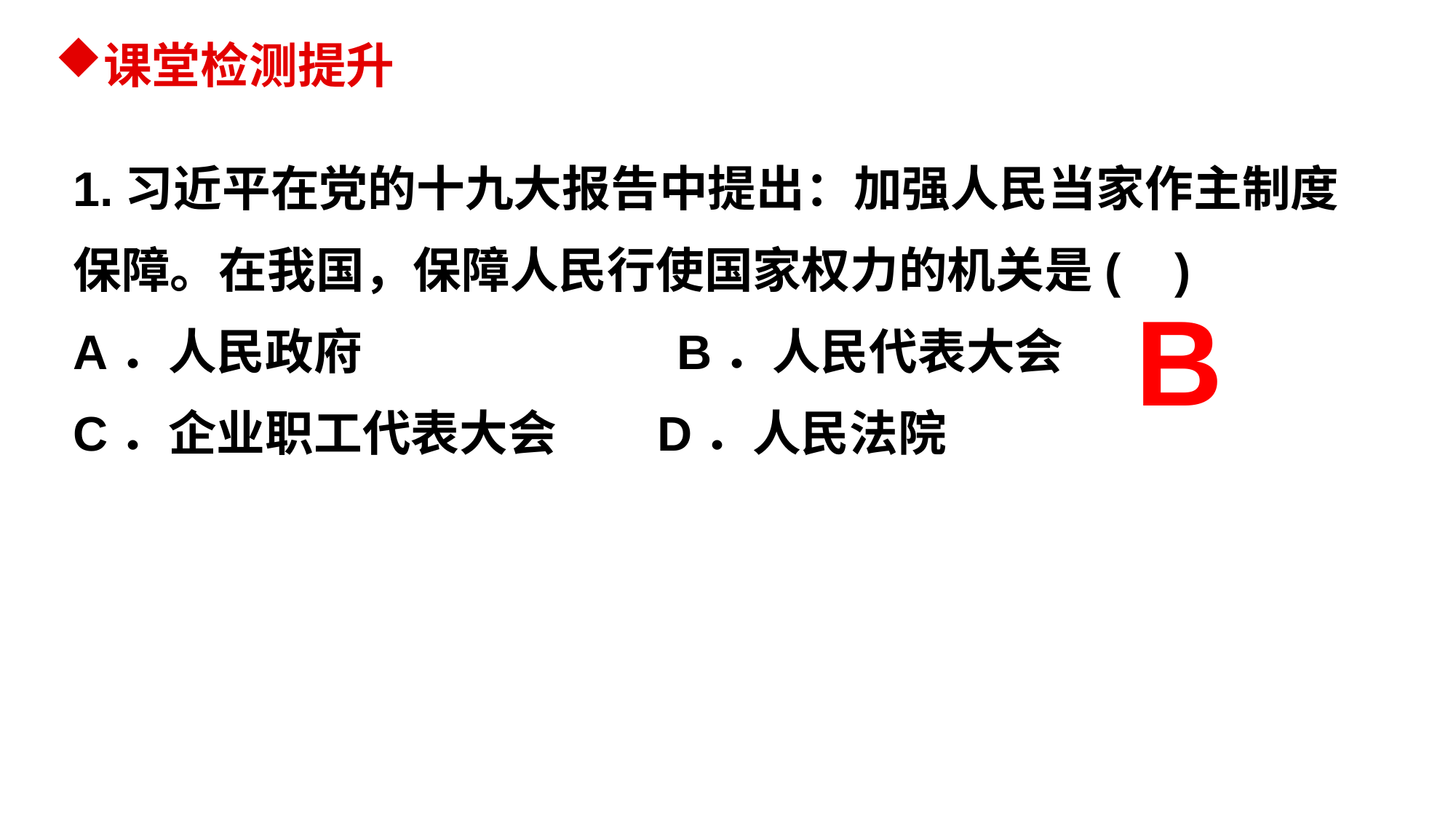

课堂检测提升
1.习近平在党的十九大报告中提出：加强人民当家作主制度保障。在我国，保障人民行使国家权力的机关是(    )
A．人民政府　　　　　　 B．人民代表大会
C．企业职工代表大会        D．人民法院
B